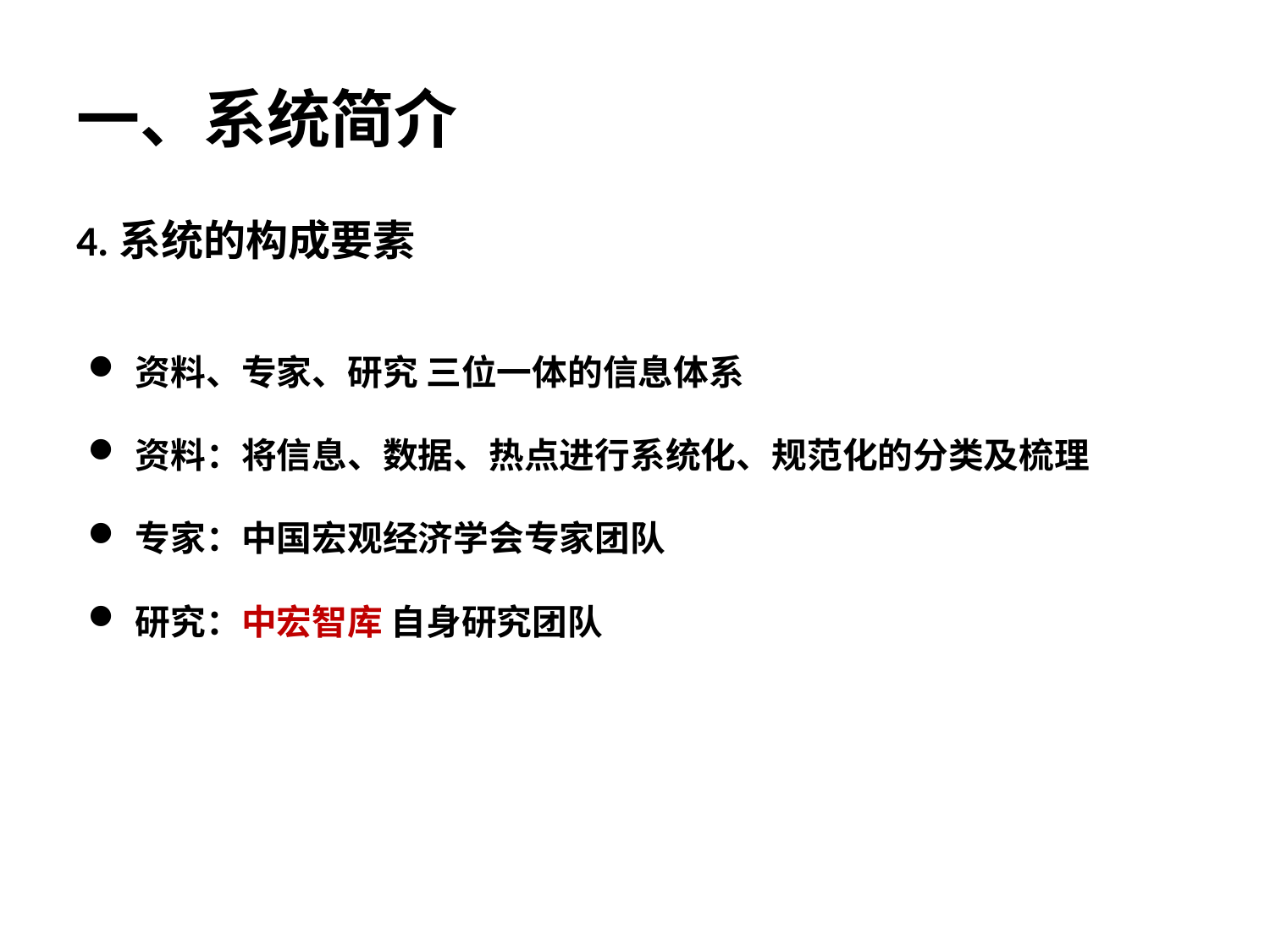

# 一、系统简介
4.系统的构成要素
资料、专家、研究 三位一体的信息体系
资料：将信息、数据、热点进行系统化、规范化的分类及梳理
专家：中国宏观经济学会专家团队
研究：中宏智库 自身研究团队